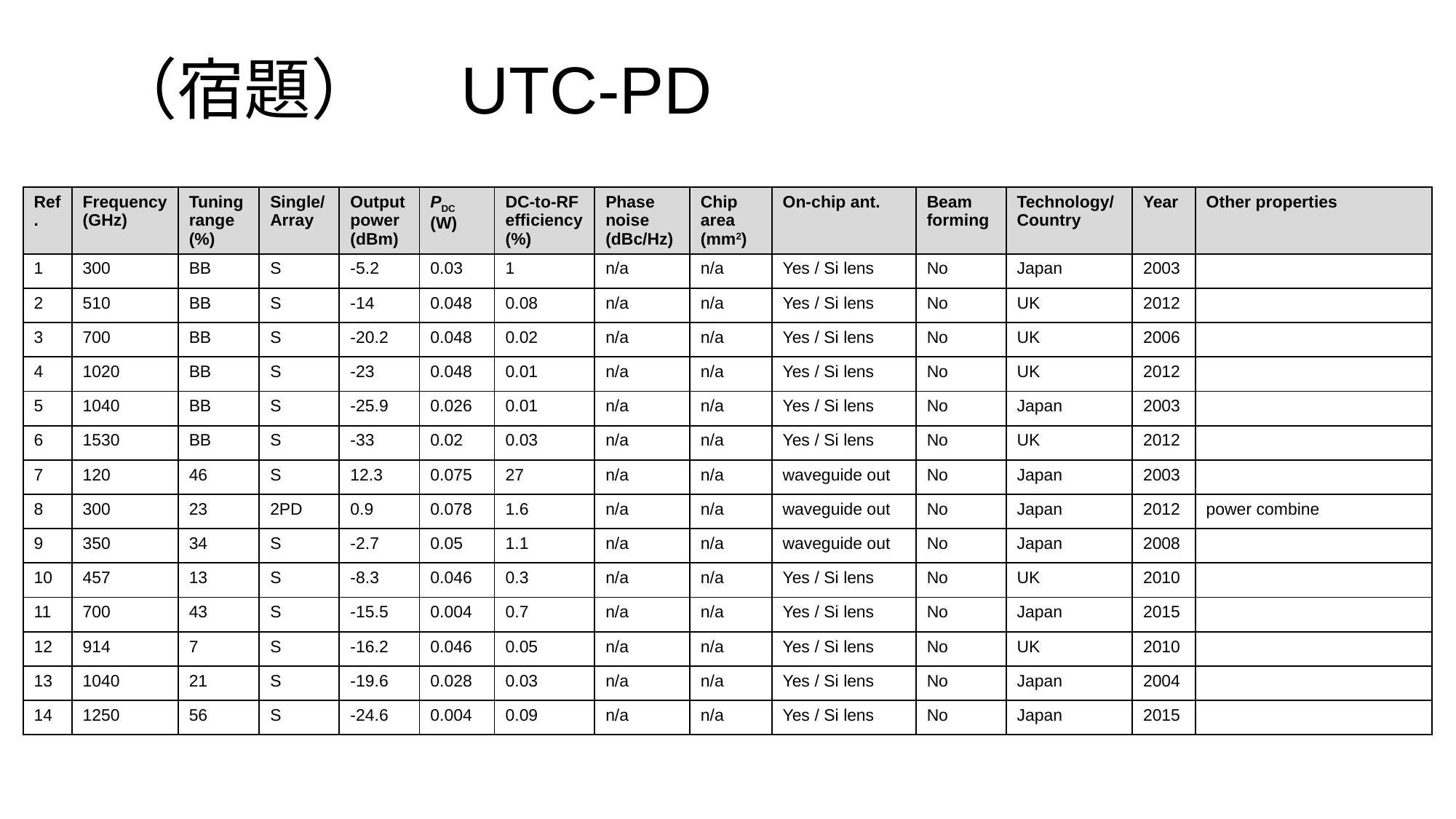

# （宿題）　UTC-PD
| Ref. | Frequency (GHz) | Tuning range (%) | Single/ Array | Output power (dBm) | PDC (W) | DC-to-RF efficiency (%) | Phase noise (dBc/Hz) | Chip area (mm2) | On-chip ant. | Beam forming | Technology/ Country | Year | Other properties |
| --- | --- | --- | --- | --- | --- | --- | --- | --- | --- | --- | --- | --- | --- |
| 1 | 300 | BB | S | -5.2 | 0.03 | 1 | n/a | n/a | Yes / Si lens | No | Japan | 2003 |  |
| 2 | 510 | BB | S | -14 | 0.048 | 0.08 | n/a | n/a | Yes / Si lens | No | UK | 2012 |  |
| 3 | 700 | BB | S | -20.2 | 0.048 | 0.02 | n/a | n/a | Yes / Si lens | No | UK | 2006 |  |
| 4 | 1020 | BB | S | -23 | 0.048 | 0.01 | n/a | n/a | Yes / Si lens | No | UK | 2012 |  |
| 5 | 1040 | BB | S | -25.9 | 0.026 | 0.01 | n/a | n/a | Yes / Si lens | No | Japan | 2003 |  |
| 6 | 1530 | BB | S | -33 | 0.02 | 0.03 | n/a | n/a | Yes / Si lens | No | UK | 2012 |  |
| 7 | 120 | 46 | S | 12.3 | 0.075 | 27 | n/a | n/a | waveguide out | No | Japan | 2003 |  |
| 8 | 300 | 23 | 2PD | 0.9 | 0.078 | 1.6 | n/a | n/a | waveguide out | No | Japan | 2012 | power combine |
| 9 | 350 | 34 | S | -2.7 | 0.05 | 1.1 | n/a | n/a | waveguide out | No | Japan | 2008 |  |
| 10 | 457 | 13 | S | -8.3 | 0.046 | 0.3 | n/a | n/a | Yes / Si lens | No | UK | 2010 |  |
| 11 | 700 | 43 | S | -15.5 | 0.004 | 0.7 | n/a | n/a | Yes / Si lens | No | Japan | 2015 |  |
| 12 | 914 | 7 | S | -16.2 | 0.046 | 0.05 | n/a | n/a | Yes / Si lens | No | UK | 2010 |  |
| 13 | 1040 | 21 | S | -19.6 | 0.028 | 0.03 | n/a | n/a | Yes / Si lens | No | Japan | 2004 |  |
| 14 | 1250 | 56 | S | -24.6 | 0.004 | 0.09 | n/a | n/a | Yes / Si lens | No | Japan | 2015 |  |